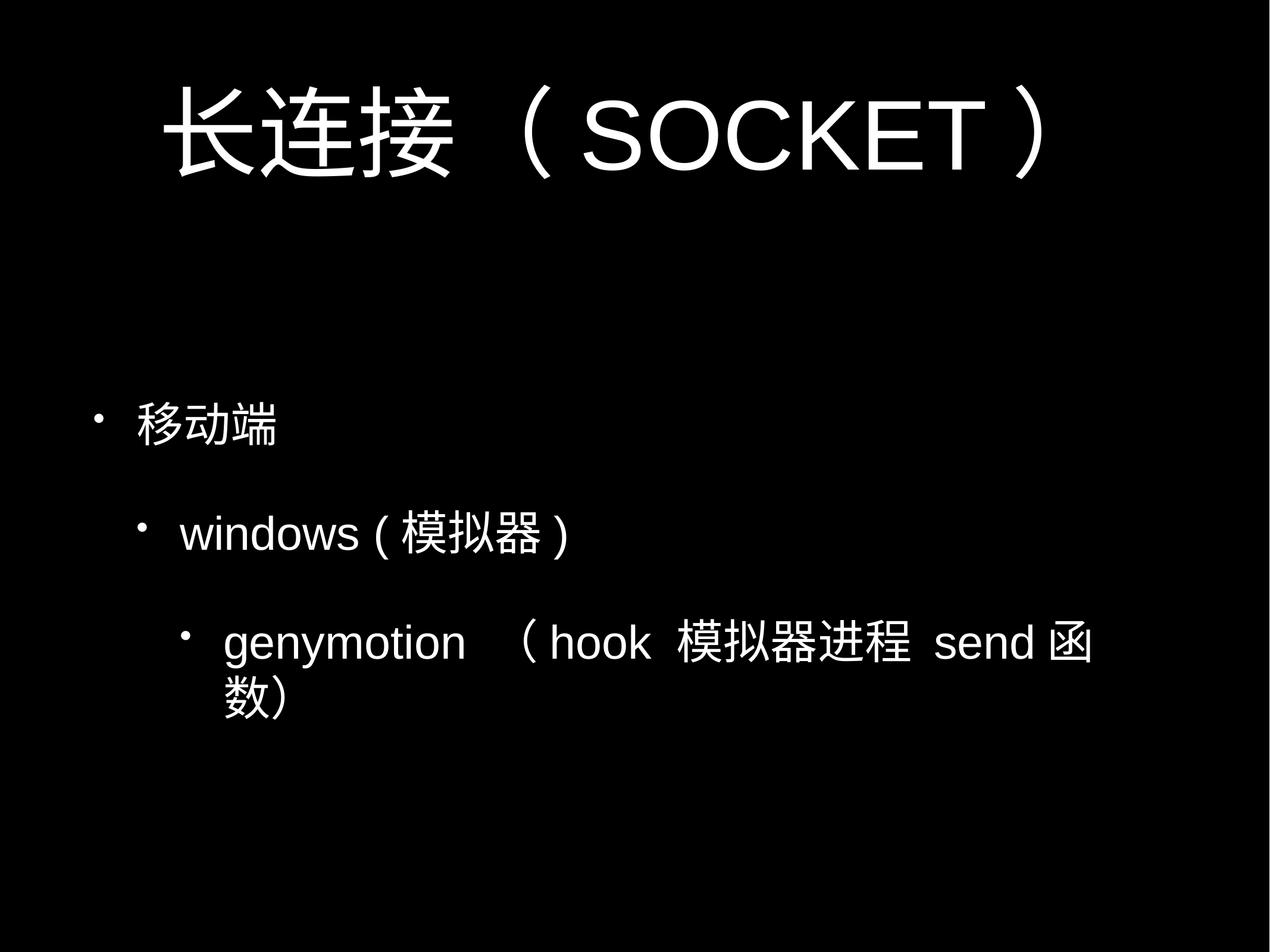

# 长连接（SOCKET）
移动端
windows (模拟器)
genymotion （hook 模拟器进程 send函数）